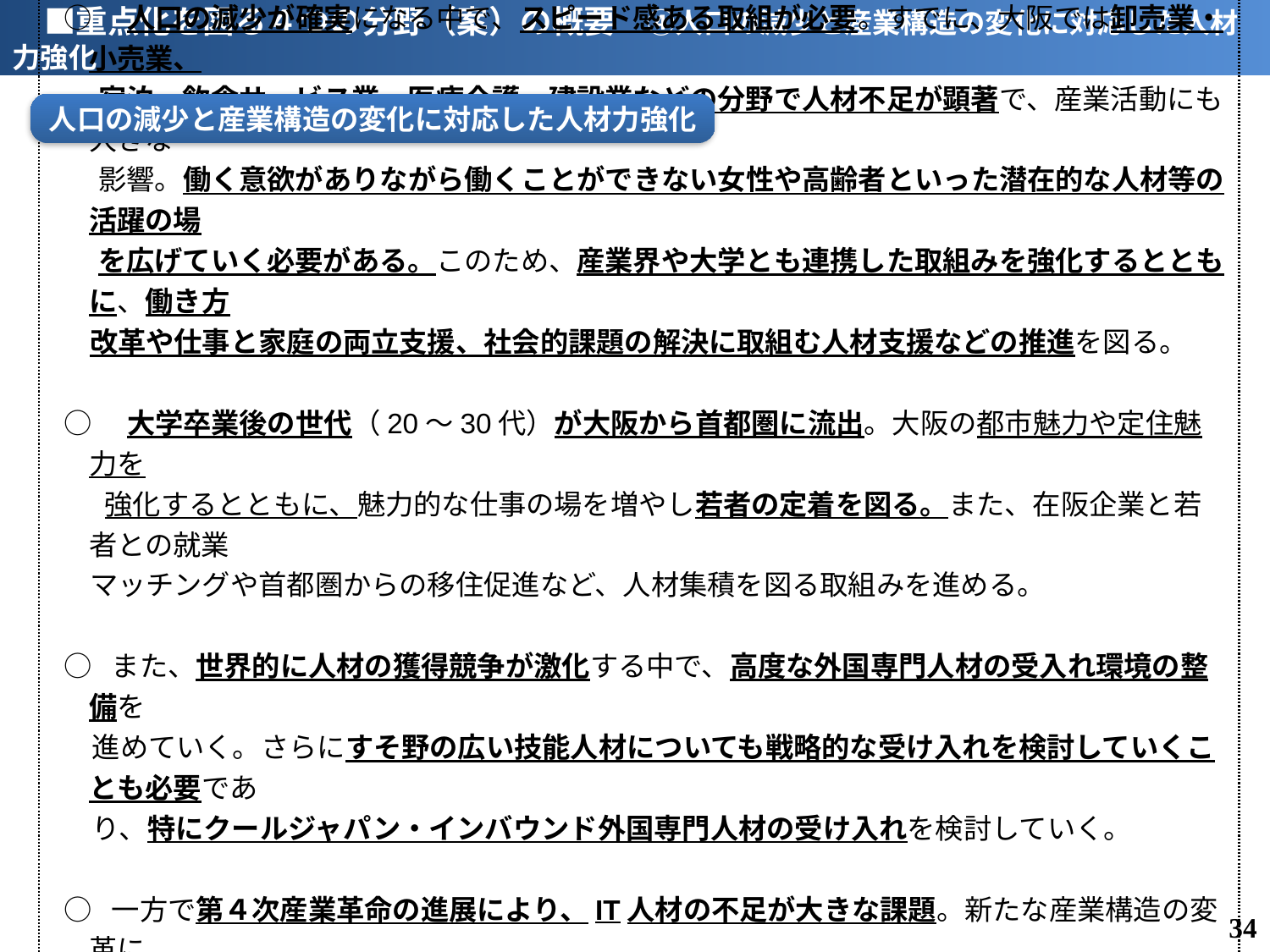

■重点化を図る４つの分野（案）の概要　④人口の減少と産業構造の変化に対応した人材力強化
人口の減少と産業構造の変化に対応した人材力強化
○　人口の減少が確実になる中で、スピード感ある取組が必要。すでに、大阪では卸売業・小売業、
　 宿泊・飲食サービス業、医療介護、建設業などの分野で人材不足が顕著で、産業活動にも大きな
　 影響。働く意欲がありながら働くことができない女性や高齢者といった潜在的な人材等の活躍の場
　 を広げていく必要がある。このため、産業界や大学とも連携した取組みを強化するとともに、働き方
   改革や仕事と家庭の両立支援、社会的課題の解決に取組む人材支援などの推進を図る。

○　大学卒業後の世代（20～30代）が大阪から首都圏に流出。大阪の都市魅力や定住魅力を
　  強化するとともに、魅力的な仕事の場を増やし若者の定着を図る。また、在阪企業と若者との就業
   マッチングや首都圏からの移住促進など、人材集積を図る取組みを進める。

○  また、世界的に人材の獲得競争が激化する中で、高度な外国専門人材の受入れ環境の整備を
　進めていく。さらにすそ野の広い技能人材についても戦略的な受け入れを検討していくことも必要であ
　り、特にクールジャパン・インバウンド外国専門人材の受け入れを検討していく。

○  一方で第４次産業革命の進展により、IT人材の不足が大きな課題。新たな産業構造の変革に
   対応していくため、学校教育、職業能力開発、リカレント教育も含め、官民で連携してIT人材育成
   を図る。
34